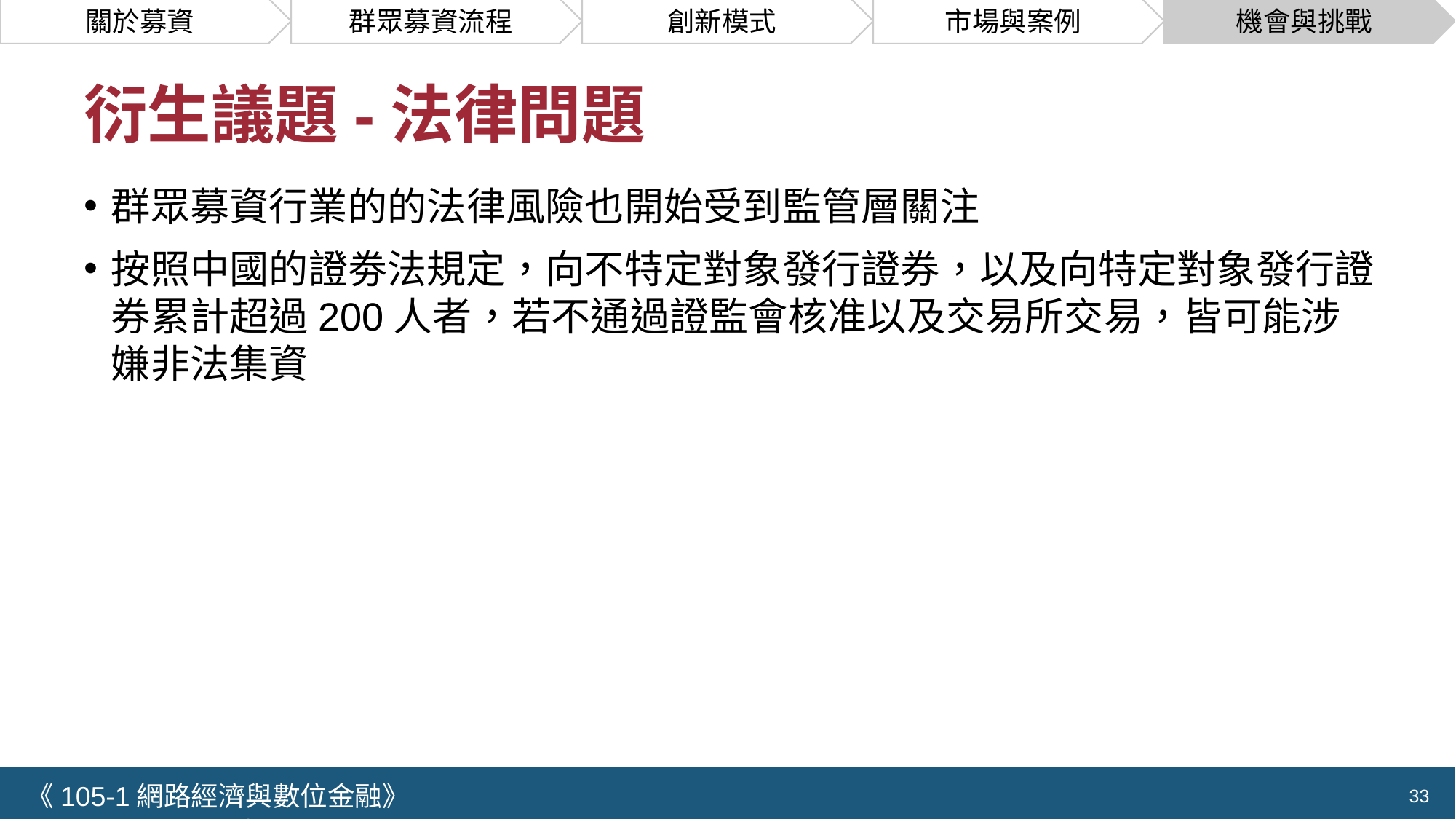

關於募資
群眾募資流程
創新模式
市場與案例
機會與挑戰
# 衍生議題-法律問題
群眾募資行業的的法律風險也開始受到監管層關注
按照中國的證劵法規定，向不特定對象發行證券，以及向特定對象發行證券累計超過200人者，若不通過證監會核准以及交易所交易，皆可能涉嫌非法集資

《105-1網路經濟與數位金融》                                                                                                                                             NCTU.IIM.IEBI Lab
33